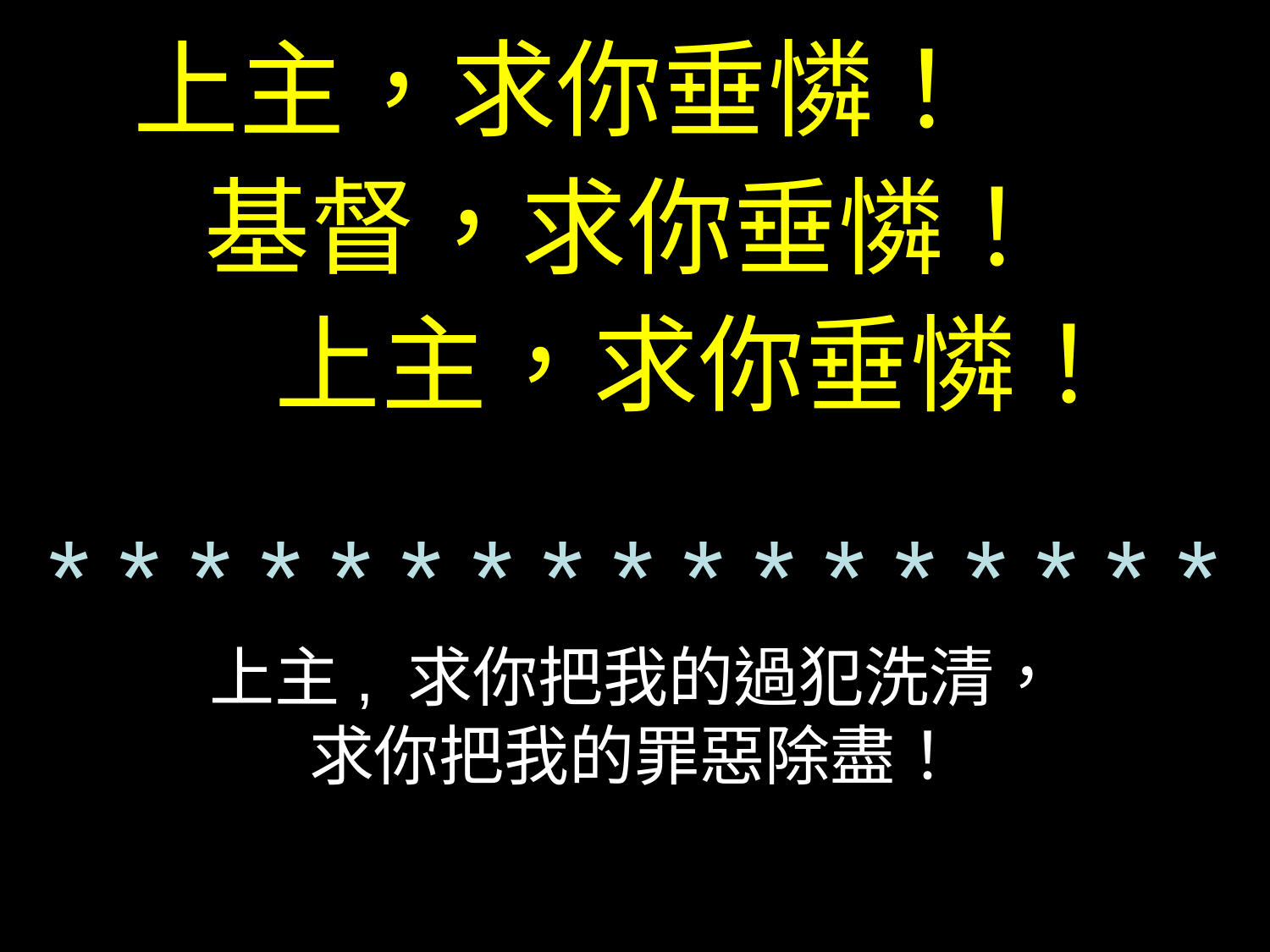

上主，求你垂憐！
       基督，求你垂憐！
          上主，求你垂憐！
* * * * * * * * * * * * * * * * *
上主, 求你把我的過犯洗清，
求你把我的罪惡除盡！